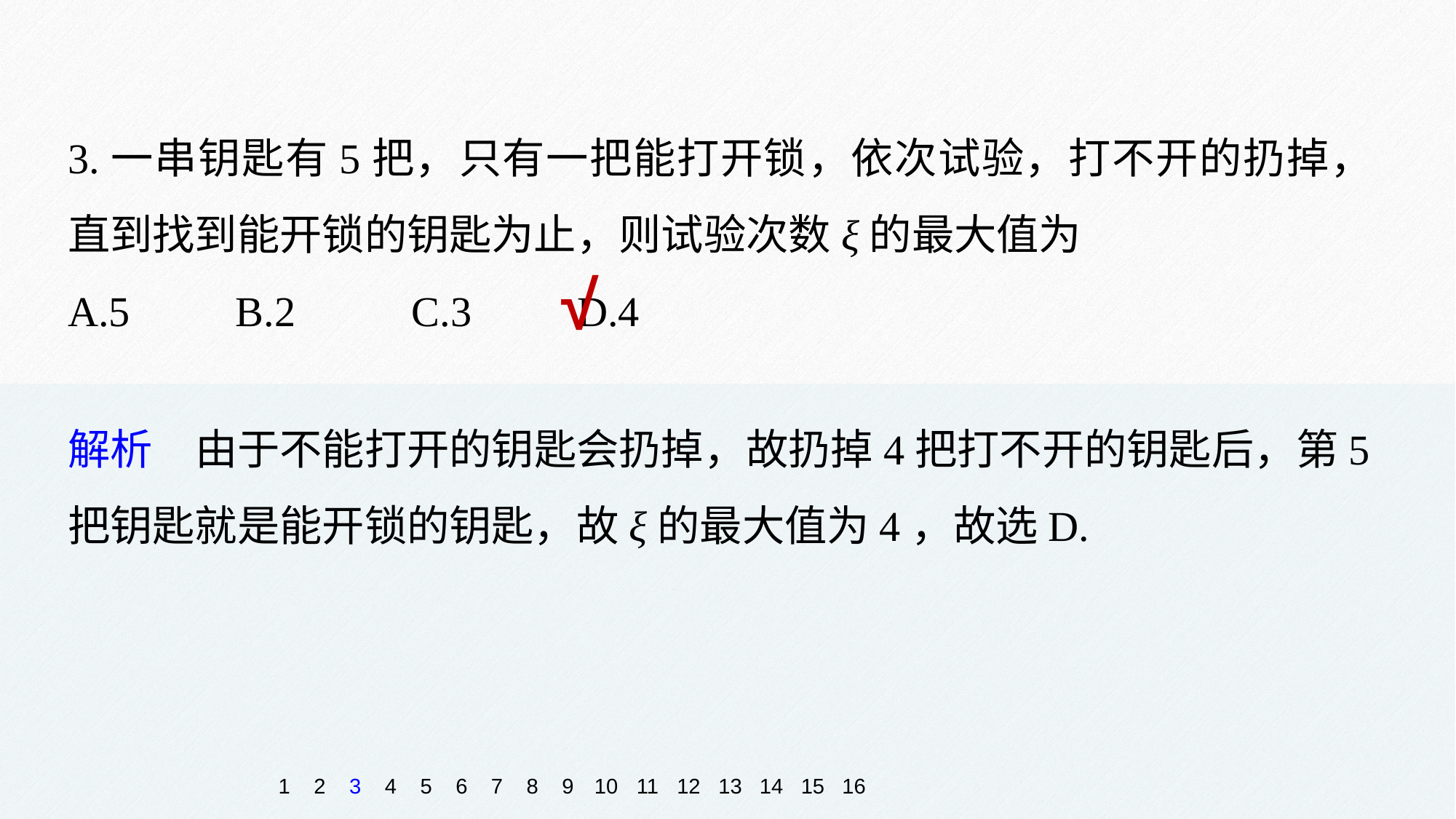

3.一串钥匙有5把，只有一把能打开锁，依次试验，打不开的扔掉，直到找到能开锁的钥匙为止，则试验次数ξ的最大值为
A.5          B.2           C.3          D.4
√
解析　由于不能打开的钥匙会扔掉，故扔掉4把打不开的钥匙后，第5把钥匙就是能开锁的钥匙，故ξ的最大值为4，故选D.
1
2
3
4
5
6
7
8
9
10
11
12
13
14
15
16